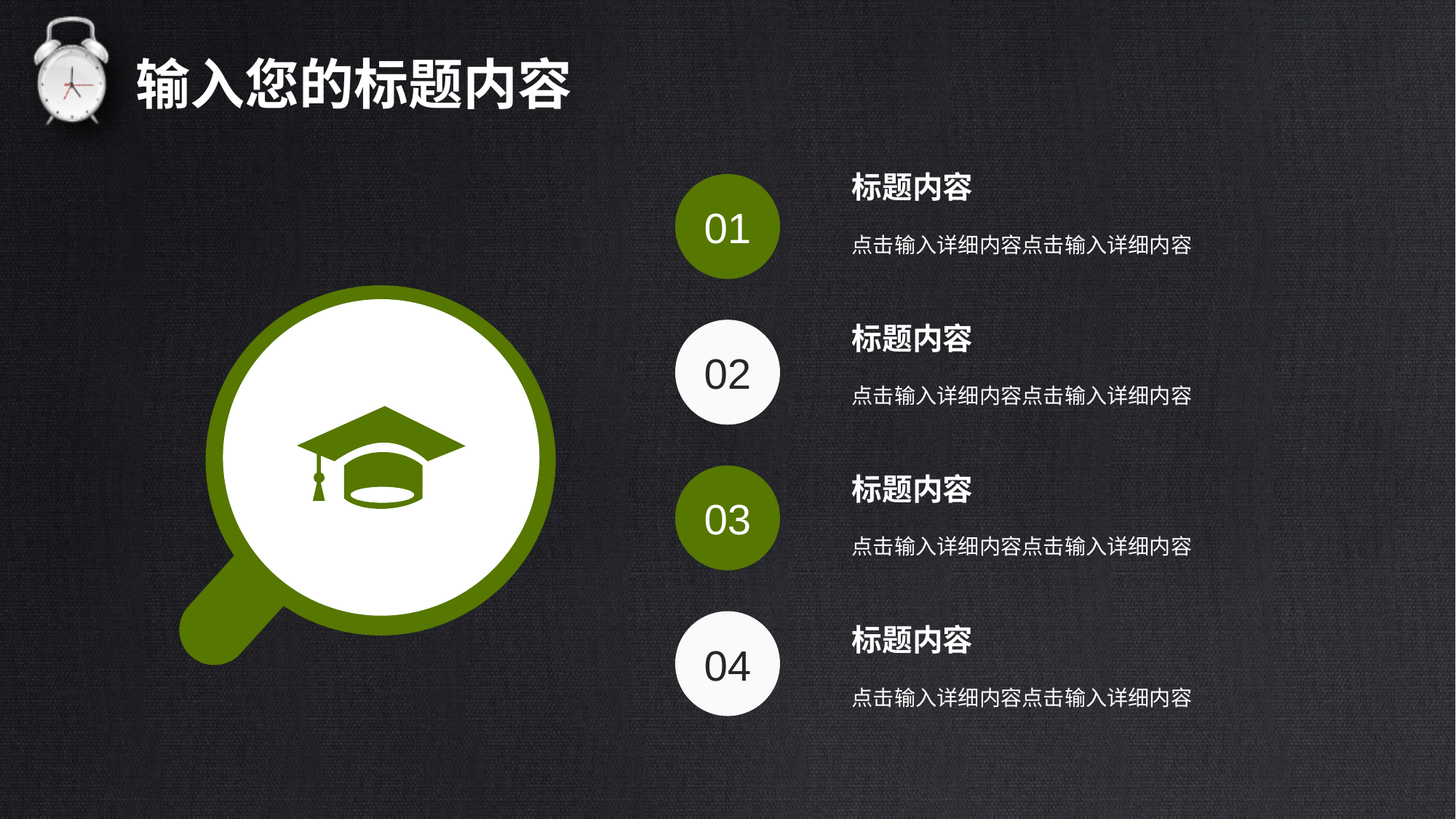

输入您的标题内容
标题内容
点击输入详细内容点击输入详细内容
01

标题内容
点击输入详细内容点击输入详细内容
02
标题内容
点击输入详细内容点击输入详细内容
03
04
标题内容
点击输入详细内容点击输入详细内容